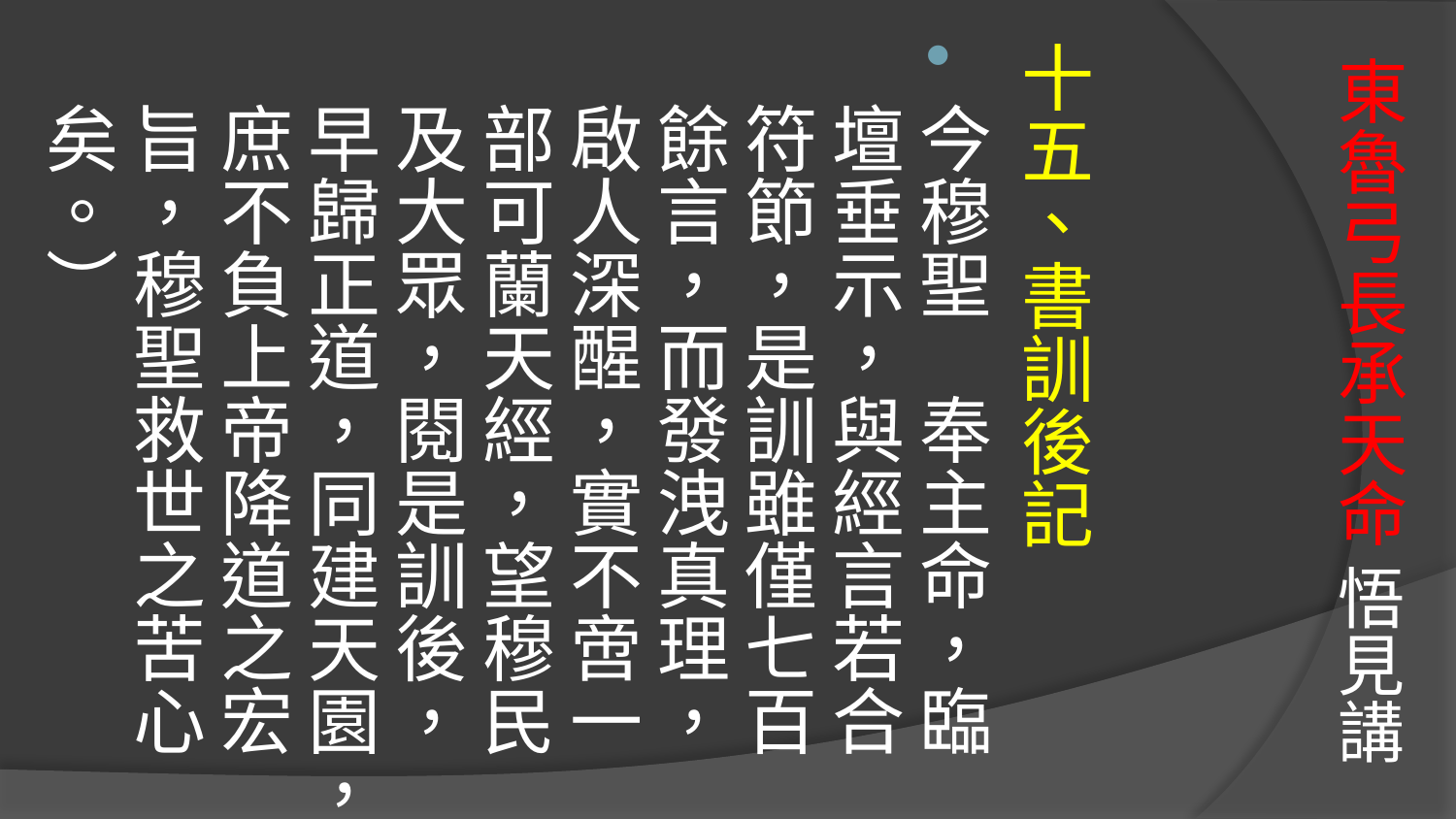

十五、書訓後記
今穆聖　奉主命，臨壇垂示，與經言若合符節，是訓雖僅七百餘言，而發洩真理，啟人深醒，實不啻一部可蘭天經，望穆民及大眾，閱是訓後，早歸正道，同建天園，庶不負上帝降道之宏旨，穆聖救世之苦心矣。）
# 東魯弓長承天命 悟見講